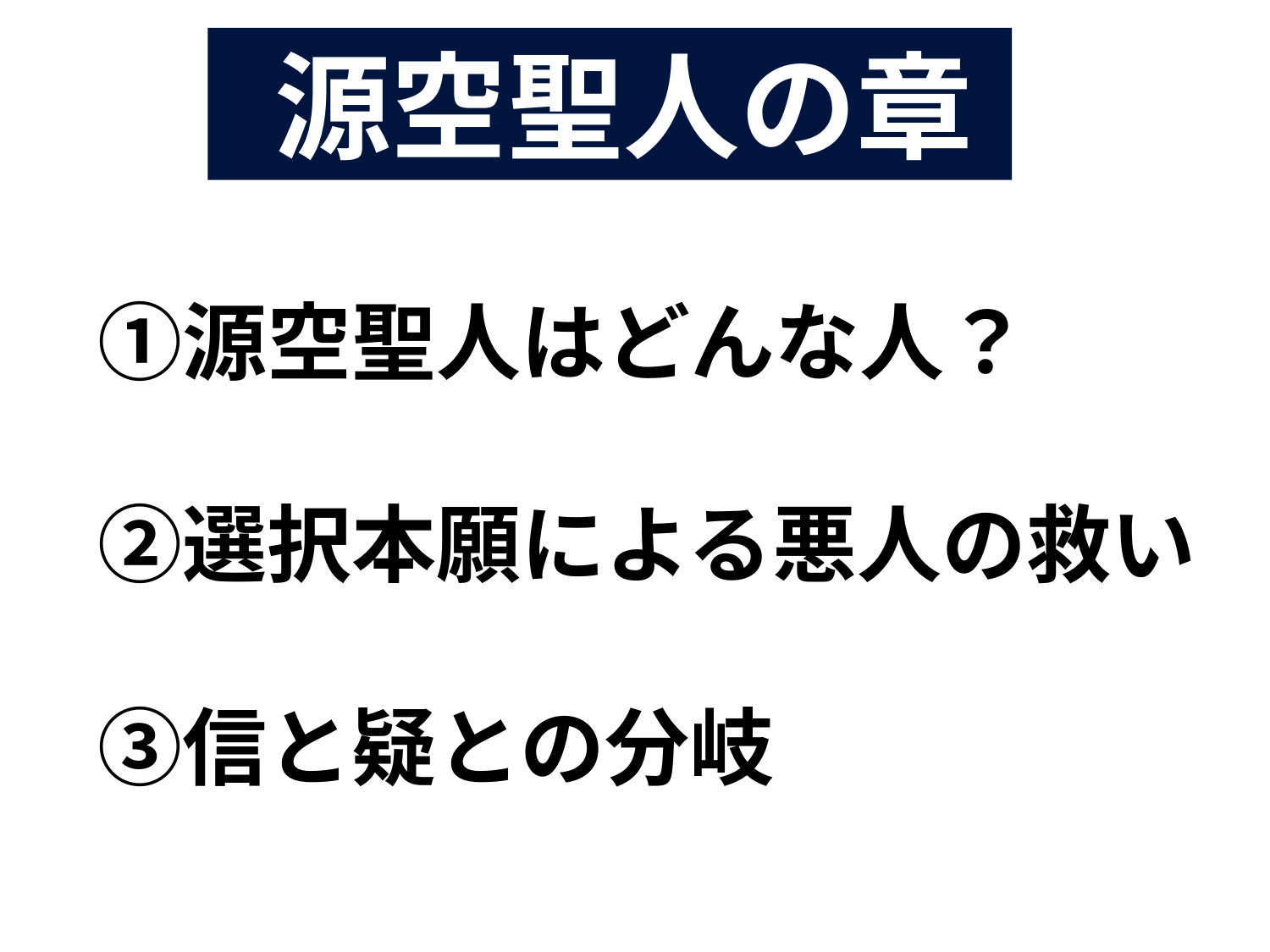

源空聖人の章
　①源空聖人はどんな人？

　②選択本願による悪人の救い

　③信と疑との分岐